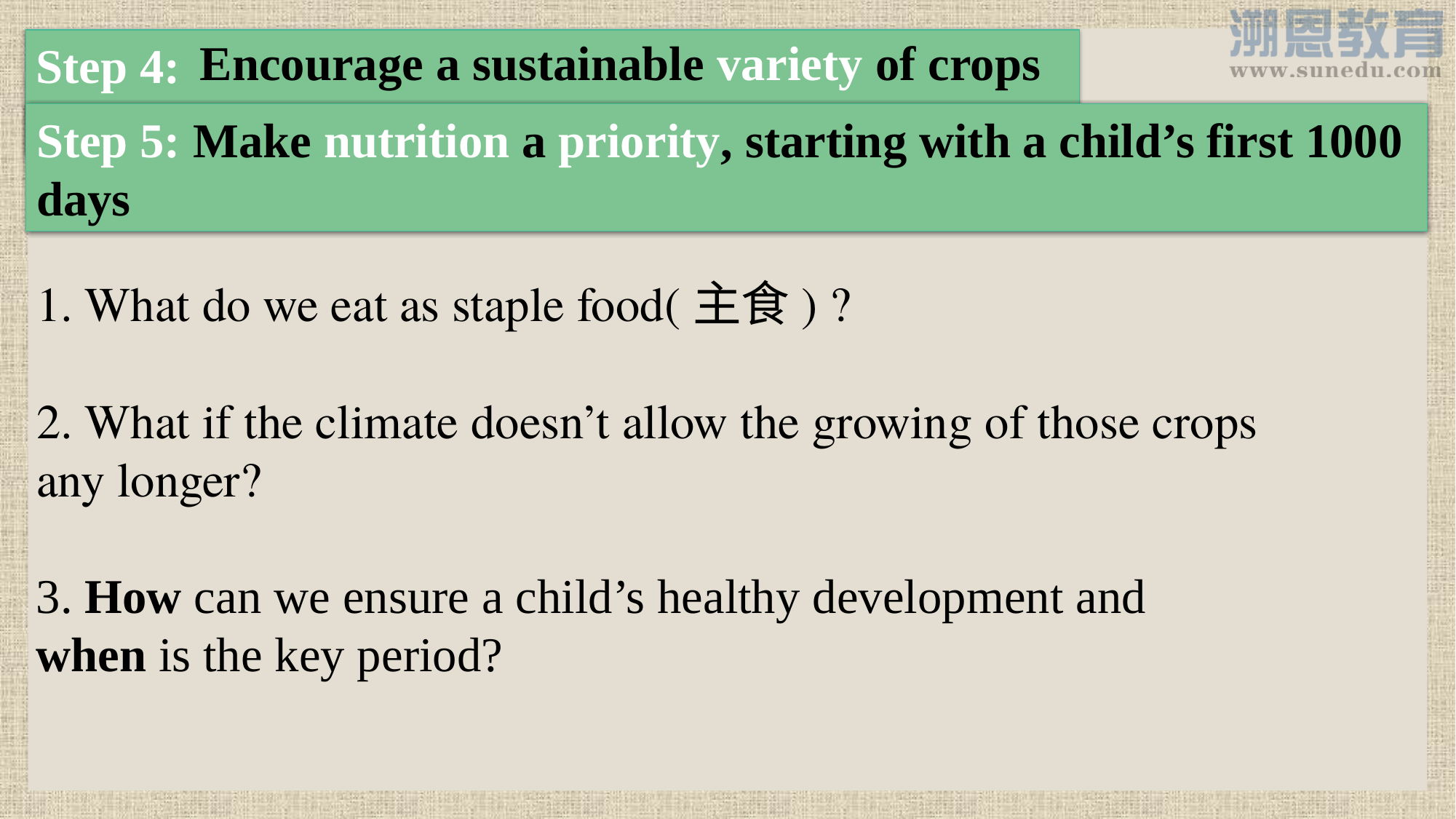

Encourage a sustainable variety of crops
Step 4: ____________________________________
Step 5: Make nutrition a priority, starting with a child’s first 1000 days
1. What do we eat as staple food(主食) ?
2. What if the climate doesn’t allow the growing of those crops any longer?
3. How can we ensure a child’s healthy development and when is the key period?